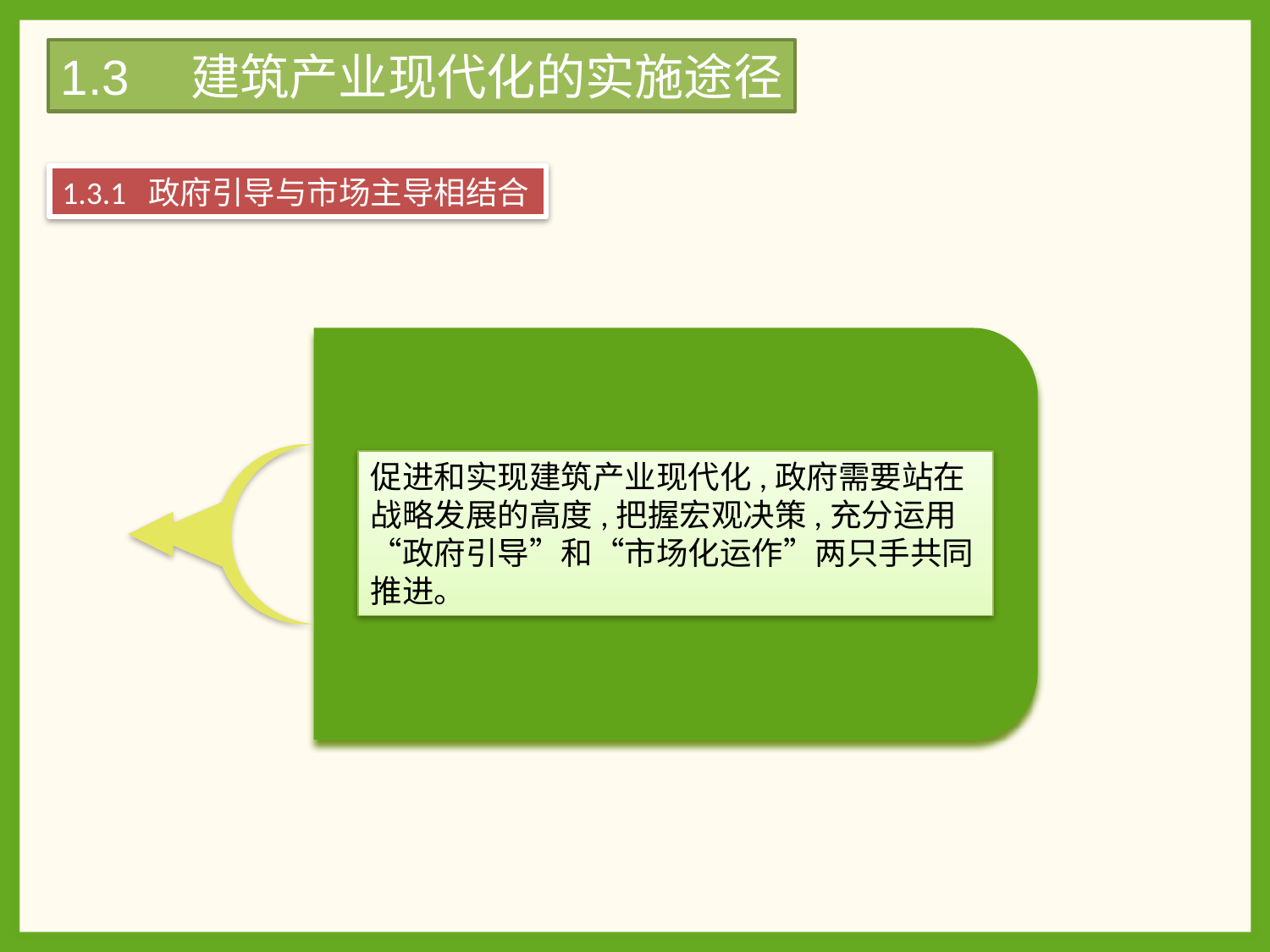

1.3　建筑产业现代化的实施途径
1.3.1  政府引导与市场主导相结合

点击添加文本
点击添加文本

促进和实现建筑产业现代化,政府需要站在战略发展的高度,把握宏观决策,充分运用“政府引导”和“市场化运作”两只手共同推进。
点击添加文本
点击添加文本